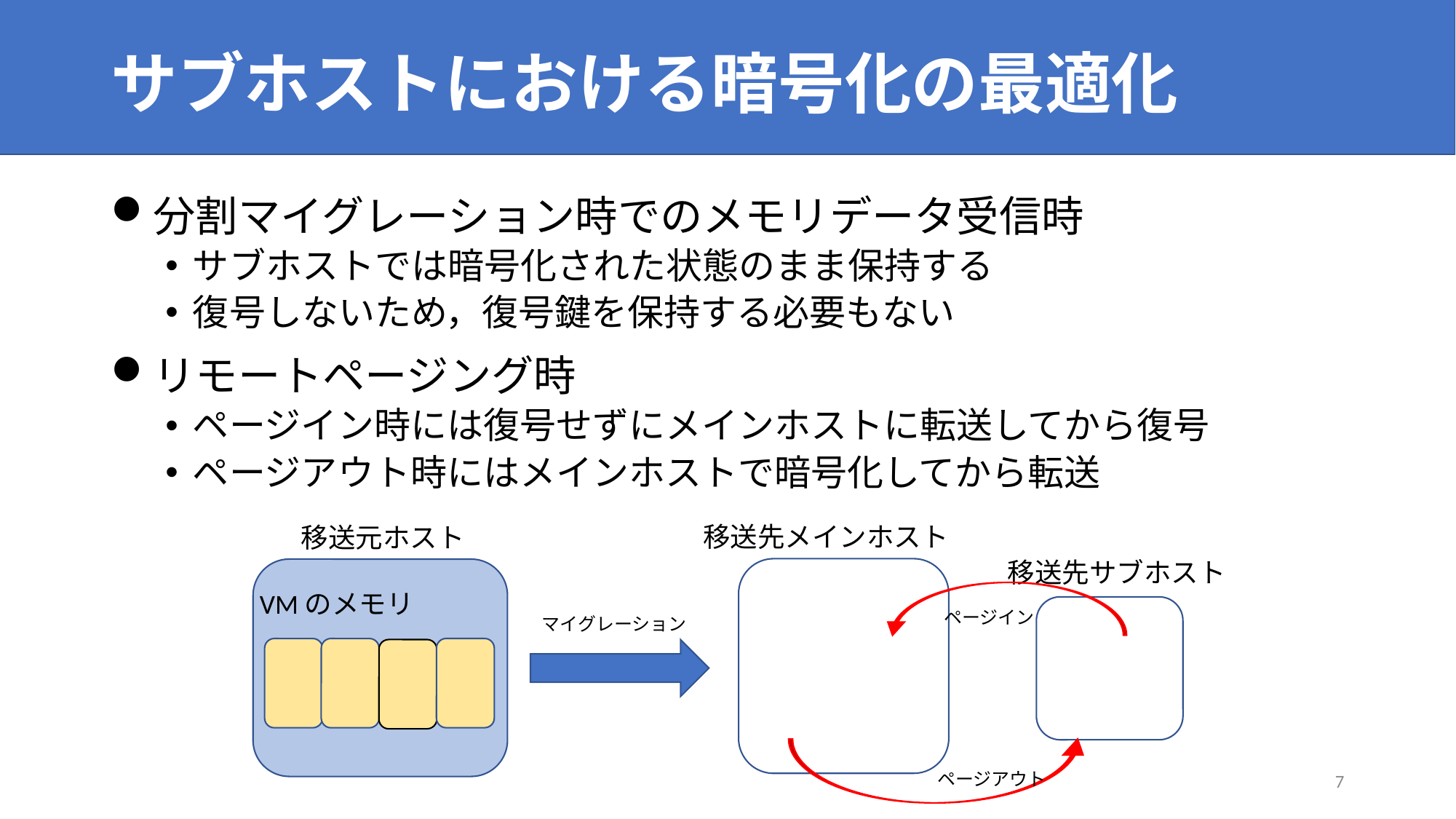

# サブホストにおける暗号化の最適化
分割マイグレーション時でのメモリデータ受信時
サブホストでは暗号化された状態のまま保持する
復号しないため，復号鍵を保持する必要もない
リモートページング時
ページイン時には復号せずにメインホストに転送してから復号
ページアウト時にはメインホストで暗号化してから転送

移送先メインホスト
移送元ホスト
移送先サブホスト

VMのメモリ

ページイン
マイグレーション

7
ページアウト